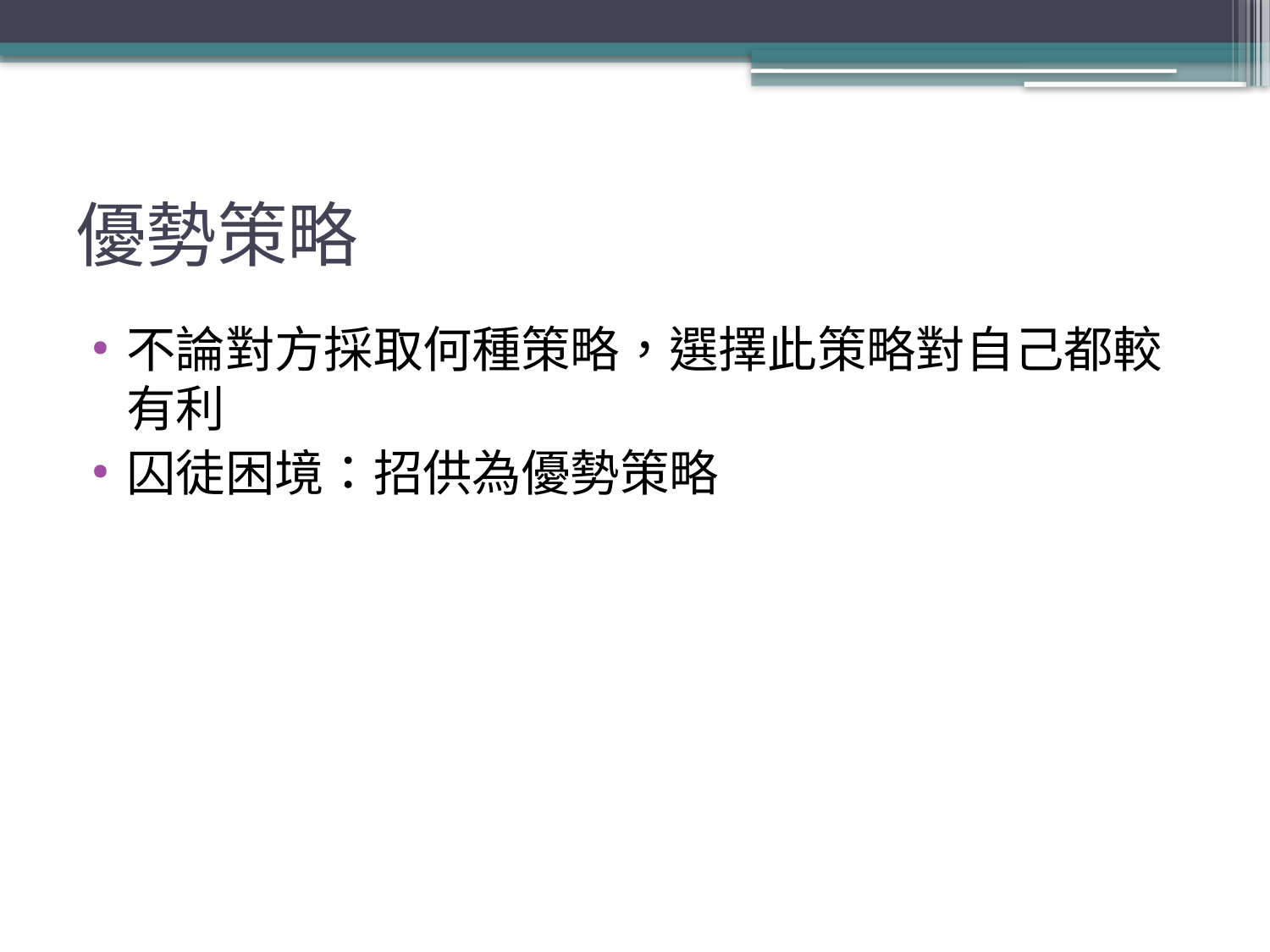

# 優勢策略
不論對方採取何種策略，選擇此策略對自己都較有利
囚徒困境：招供為優勢策略